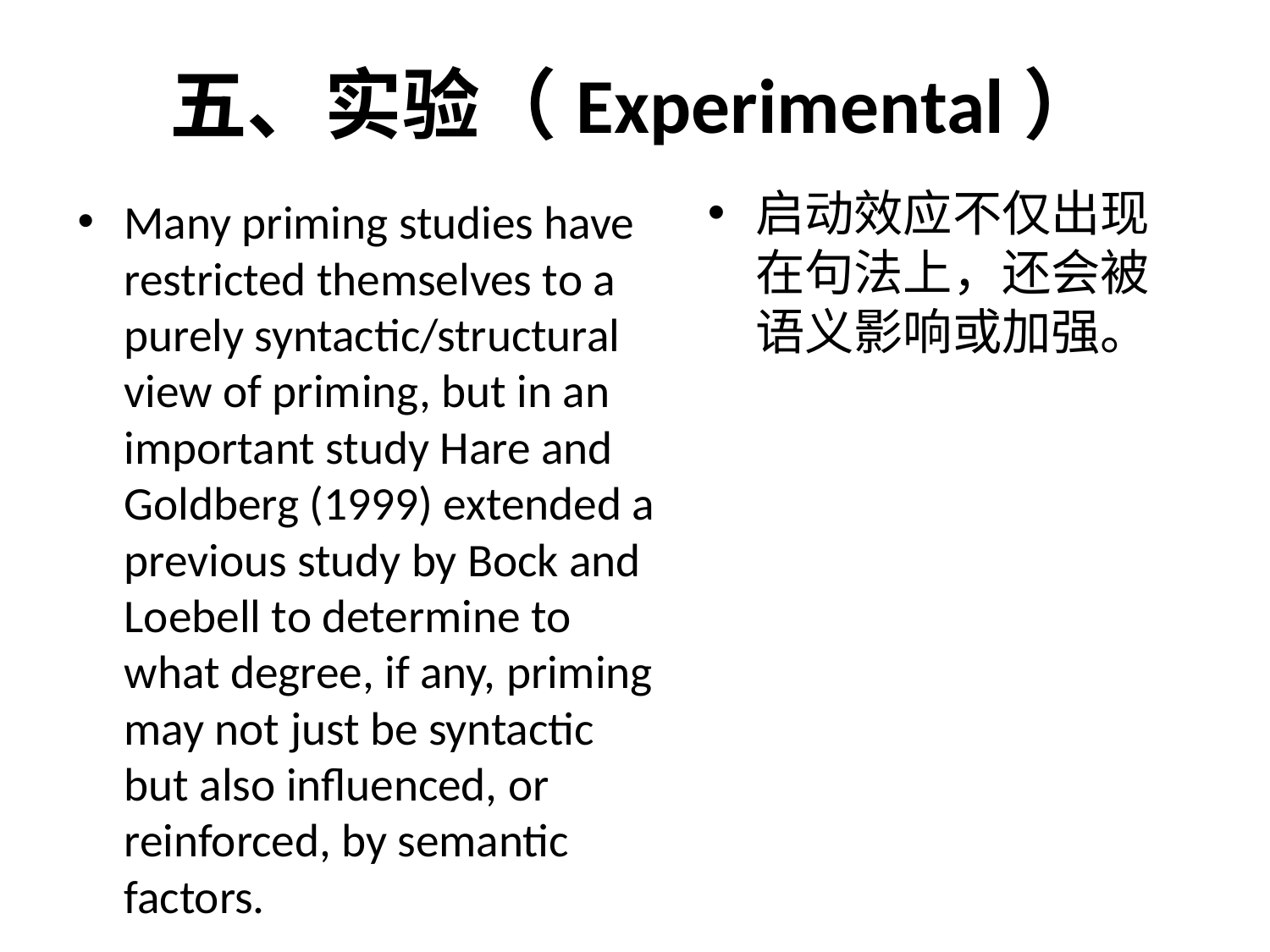

# 五、实验（Experimental）
启动效应不仅出现在句法上，还会被语义影响或加强。
Many priming studies have restricted themselves to a purely syntactic/structural view of priming, but in an important study Hare and Goldberg (1999) extended a previous study by Bock and Loebell to determine to what degree, if any, priming may not just be syntactic but also influenced, or reinforced, by semantic factors.